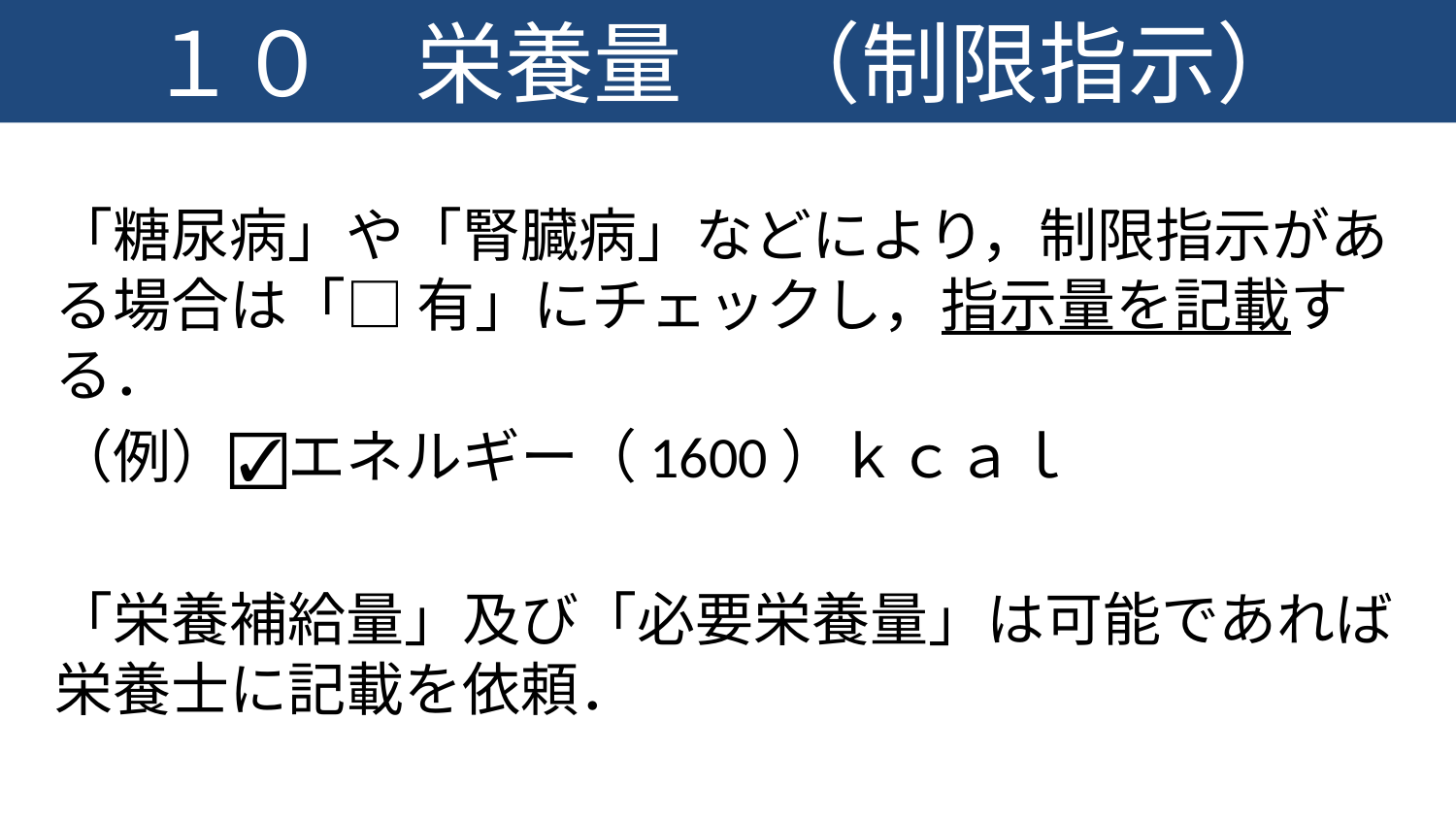

# １０　栄養量　（制限指示）
「糖尿病」や「腎臓病」などにより，制限指示がある場合は「□ 有」にチェックし，指示量を記載する．
（例）☑エネルギー（1600）ｋｃａｌ

「栄養補給量」及び「必要栄養量」は可能であれば栄養士に記載を依頼．